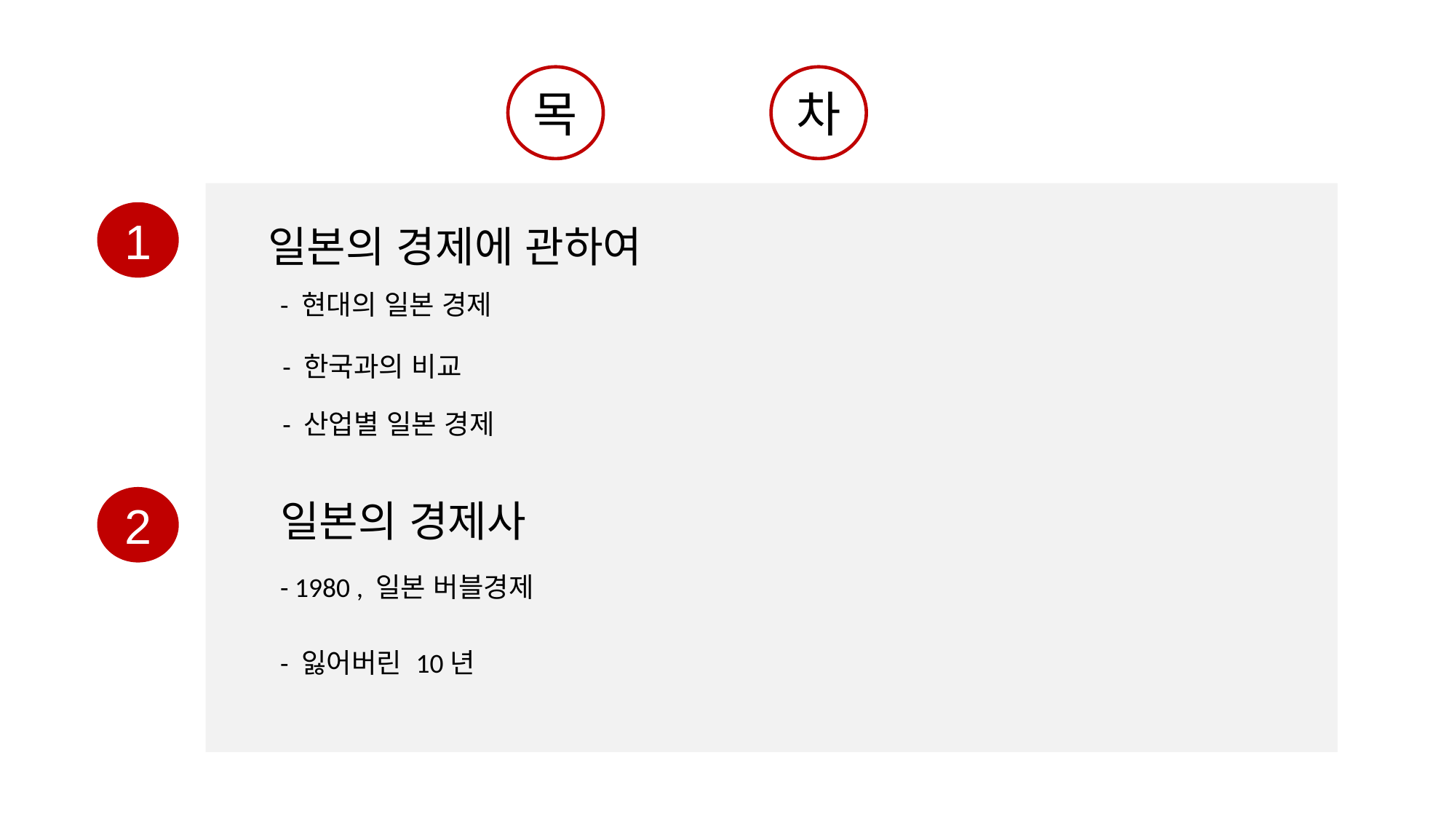

목
차

1
     일본의 경제에 관하여
- 현대의 일본 경제
- 한국과의 비교
- 산업별 일본 경제
일본의 경제사
2
- 1980 , 일본 버블경제
- 잃어버린 10년